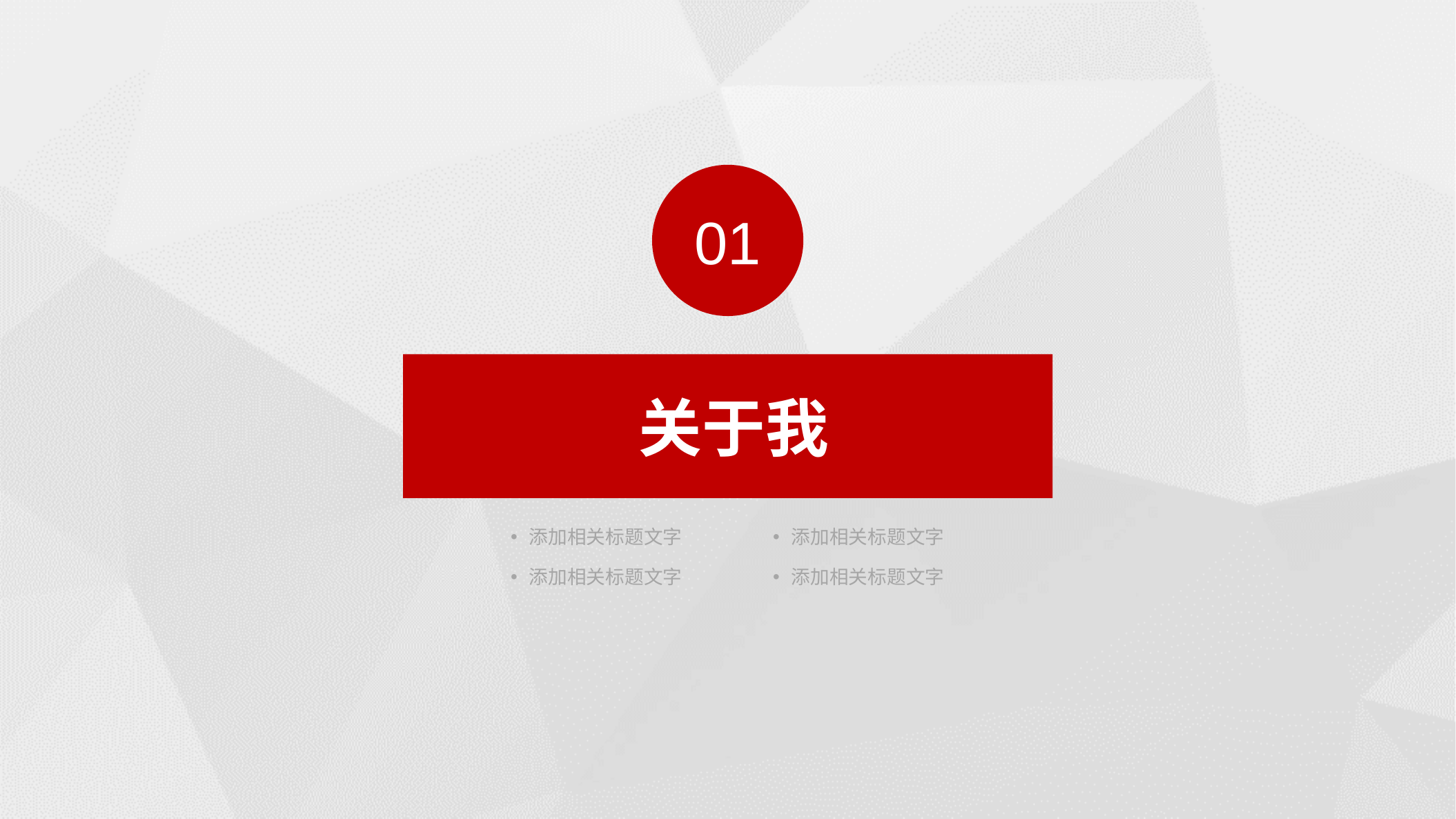

01

关于我
添加相关标题文字
添加相关标题文字
添加相关标题文字
添加相关标题文字